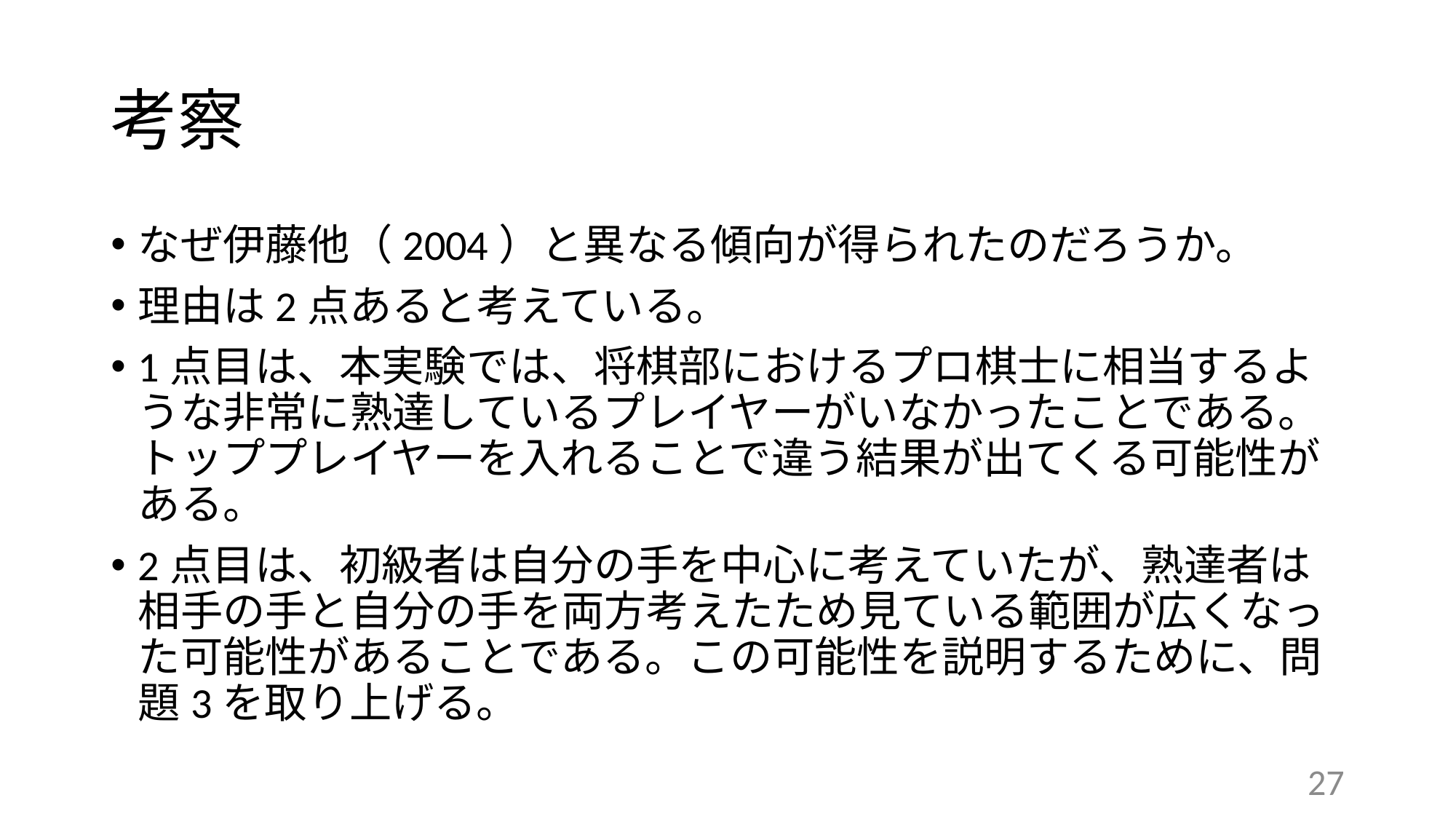

# 考察
なぜ伊藤他（2004）と異なる傾向が得られたのだろうか。
理由は2点あると考えている。
1点目は、本実験では、将棋部におけるプロ棋士に相当するような非常に熟達しているプレイヤーがいなかったことである。トッププレイヤーを入れることで違う結果が出てくる可能性がある。
2点目は、初級者は自分の手を中心に考えていたが、熟達者は相手の手と自分の手を両方考えたため見ている範囲が広くなった可能性があることである。この可能性を説明するために、問題3を取り上げる。
27